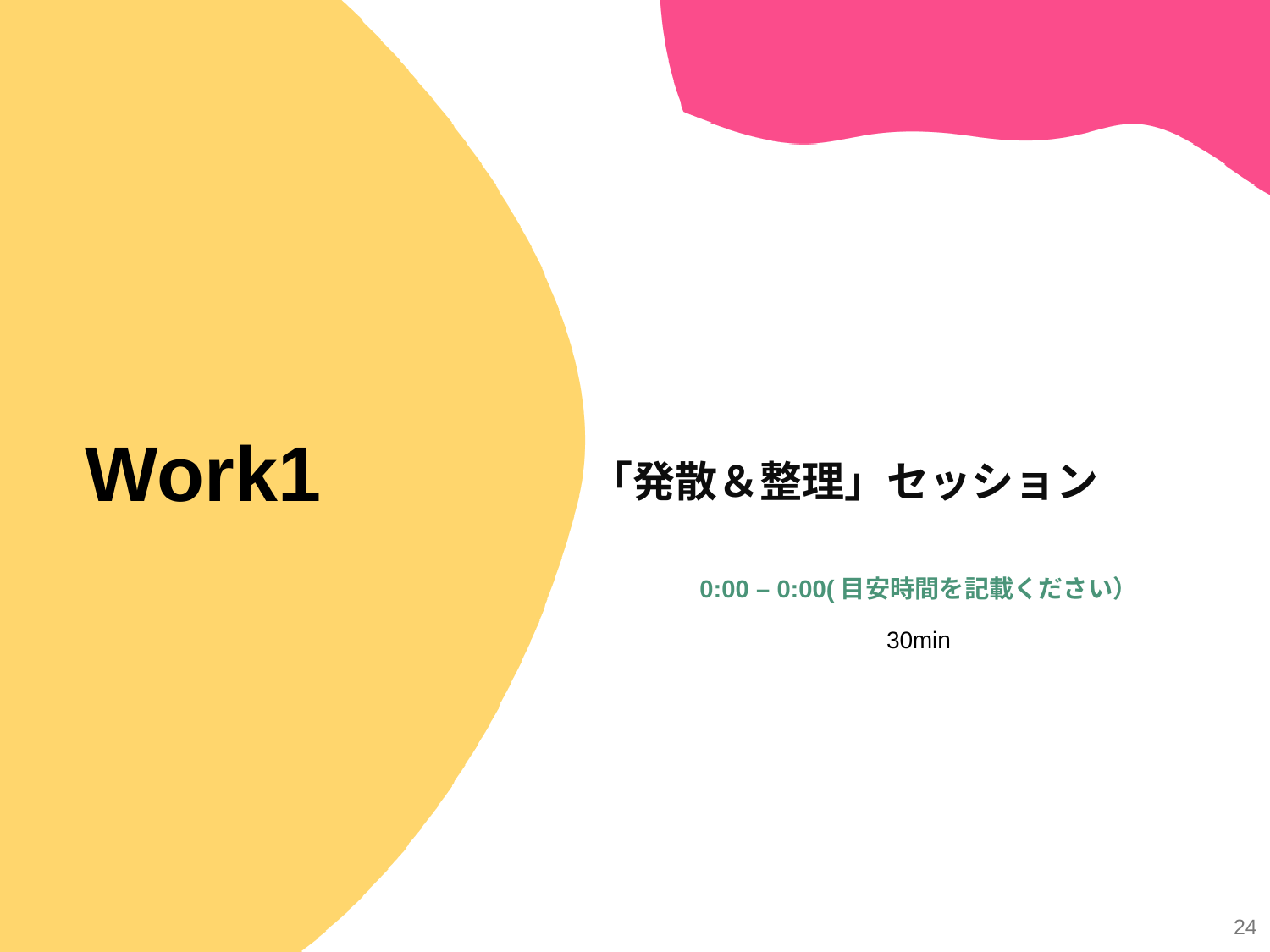

# Work1
「発散＆整理」セッション

0:00 – 0:00(目安時間を記載ください）
30min
24